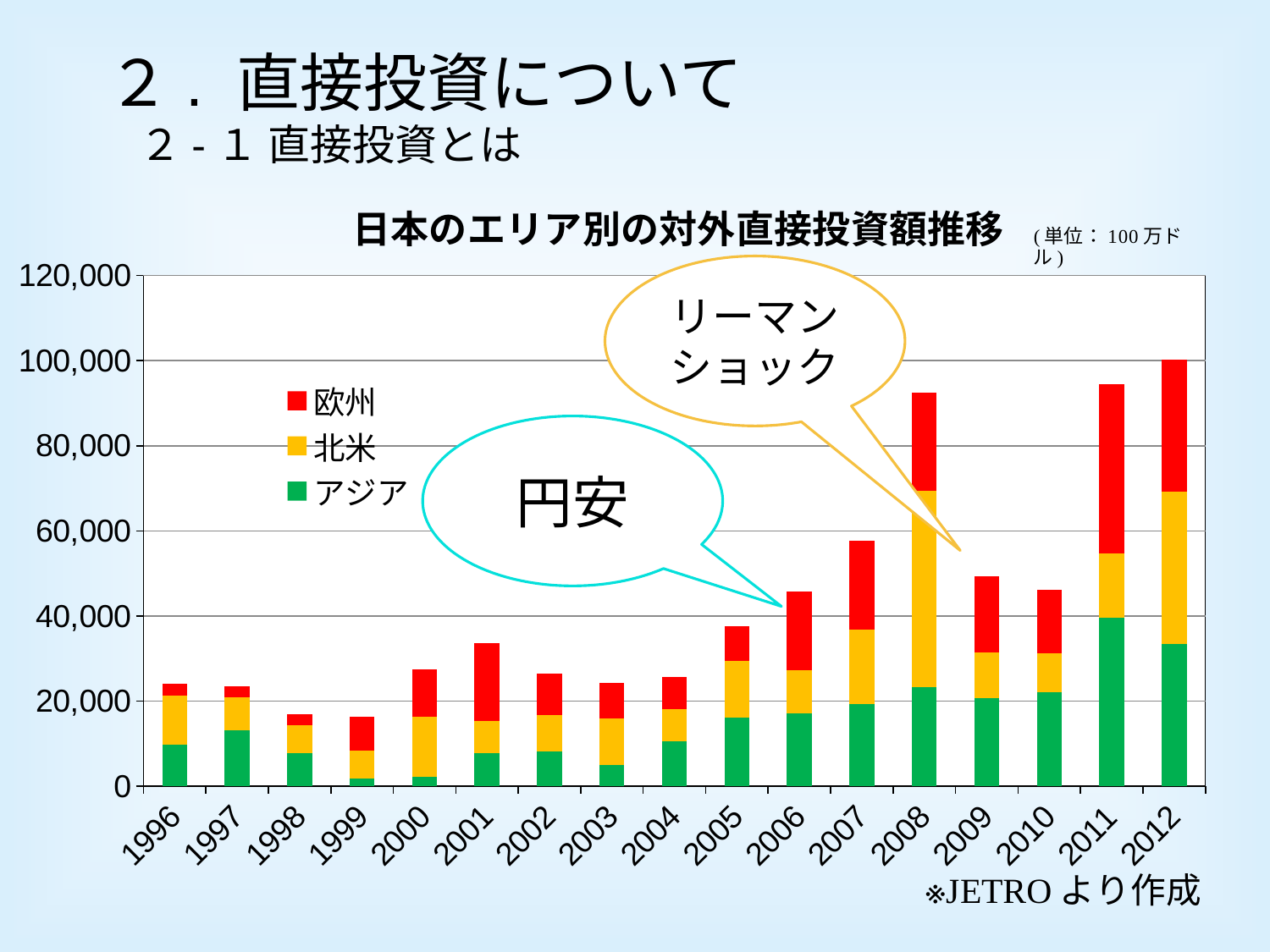

２. 直接投資について
　２-１ 直接投資とは

### Chart: 日本のエリア別の対外直接投資額推移

| Category | アジア | 北米 | 欧州 |
|---|---|---|---|
| 1996 | 9749.202510144996 | 11492.58539657768 | 2915.68104995929 |
| 1997 | 13114.104170077153 | 7764.750865923021 | 2606.7595445275915 |
| 1998 | 7814.338350290393 | 6590.351625685354 | 2509.472178713751 |
| 1999 | 1810.7089812923336 | 6600.138885565562 | 7996.786556215644 |
| 2000 | 2131.7963442106784 | 14176.03689925982 | 11116.055820523328 |
| 2001 | 7797.095522220383 | 7630.873061423866 | 18280.056340783405 |
| 2002 | 8177.434700229387 | 8508.867348497166 | 9867.064720438204 |
| 2003 | 5028.149163968134 | 11003.445241358058 | 8325.925763605152 |
| 2004 | 10531.077040977067 | 7601.447032278131 | 7536.55182114358 |
| 2005 | 16188.195099222823 | 13168.258482730535 | 8229.673991333484 |
| 2006 | 17166.527442444174 | 10188.455559369404 | 18396.448144838705 |
| 2007 | 19388.072859409236 | 17385.046190038425 | 20964.822381998973 |
| 2008 | 23347.511485863266 | 46045.89221929969 | 23067.96333506344 |
| 2009 | 20635.82544402832 | 10888.508952247263 | 17829.993447812205 |
| 2010 | 22131.47181714252 | 9015.63024992062 | 15043.447368924279 |
| 2011 | 39491.9895424781 | 15165.67644441881 | 39840.871007148606 |
| 2012 | 33477.41804965241 | 35768.03197808185 | 31016.592319822477 |
リーマンショック
円安